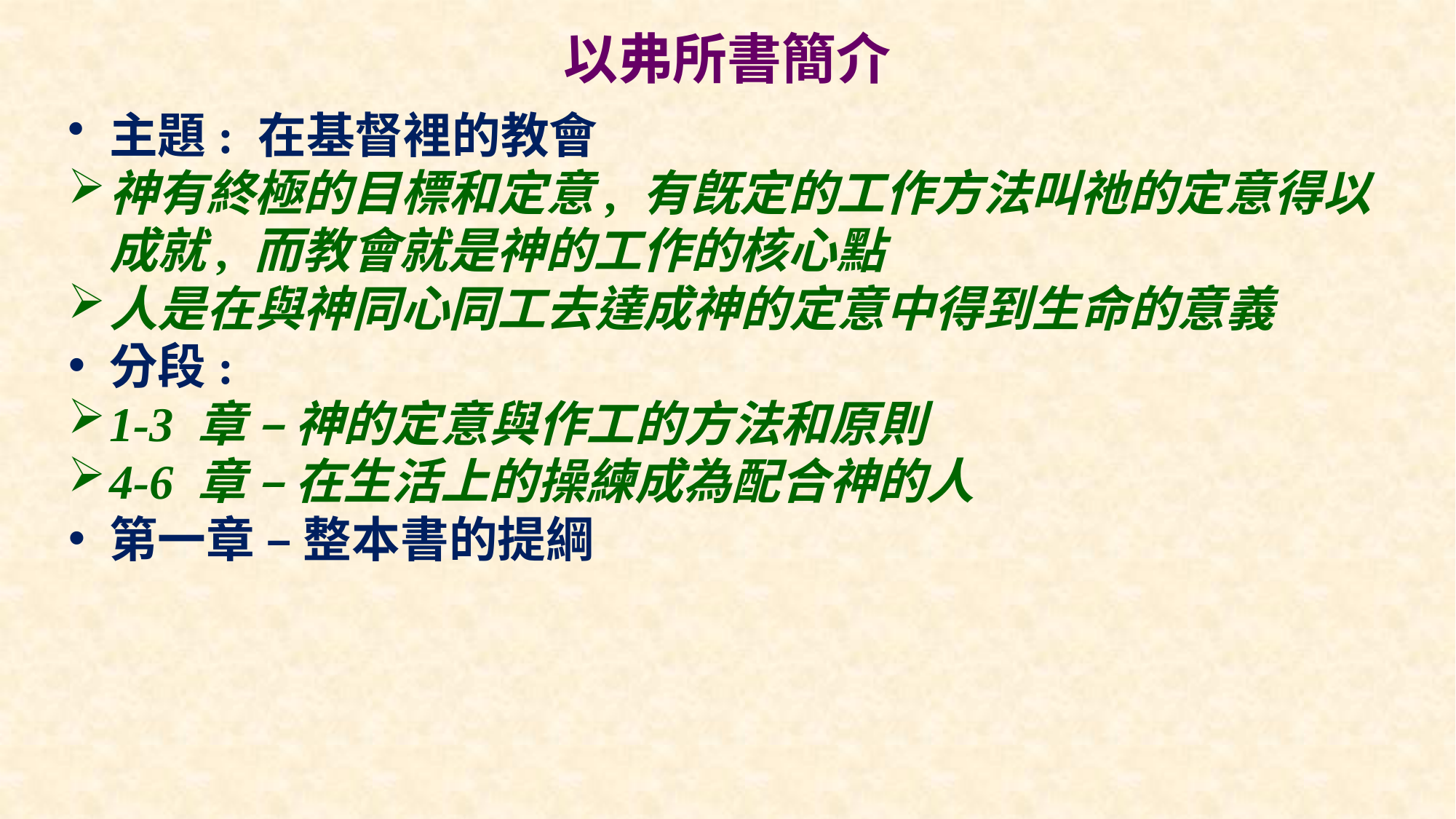

# 以弗所書簡介
主題: 在基督裡的教會
神有終極的目標和定意, 有旣定的工作方法叫祂的定意得以成就, 而教會就是神的工作的核心點
人是在與神同心同工去達成神的定意中得到生命的意義
分段:
1-3 章 – 神的定意與作工的方法和原則
4-6 章 – 在生活上的操練成為配合神的人
第一章 – 整本書的提綱